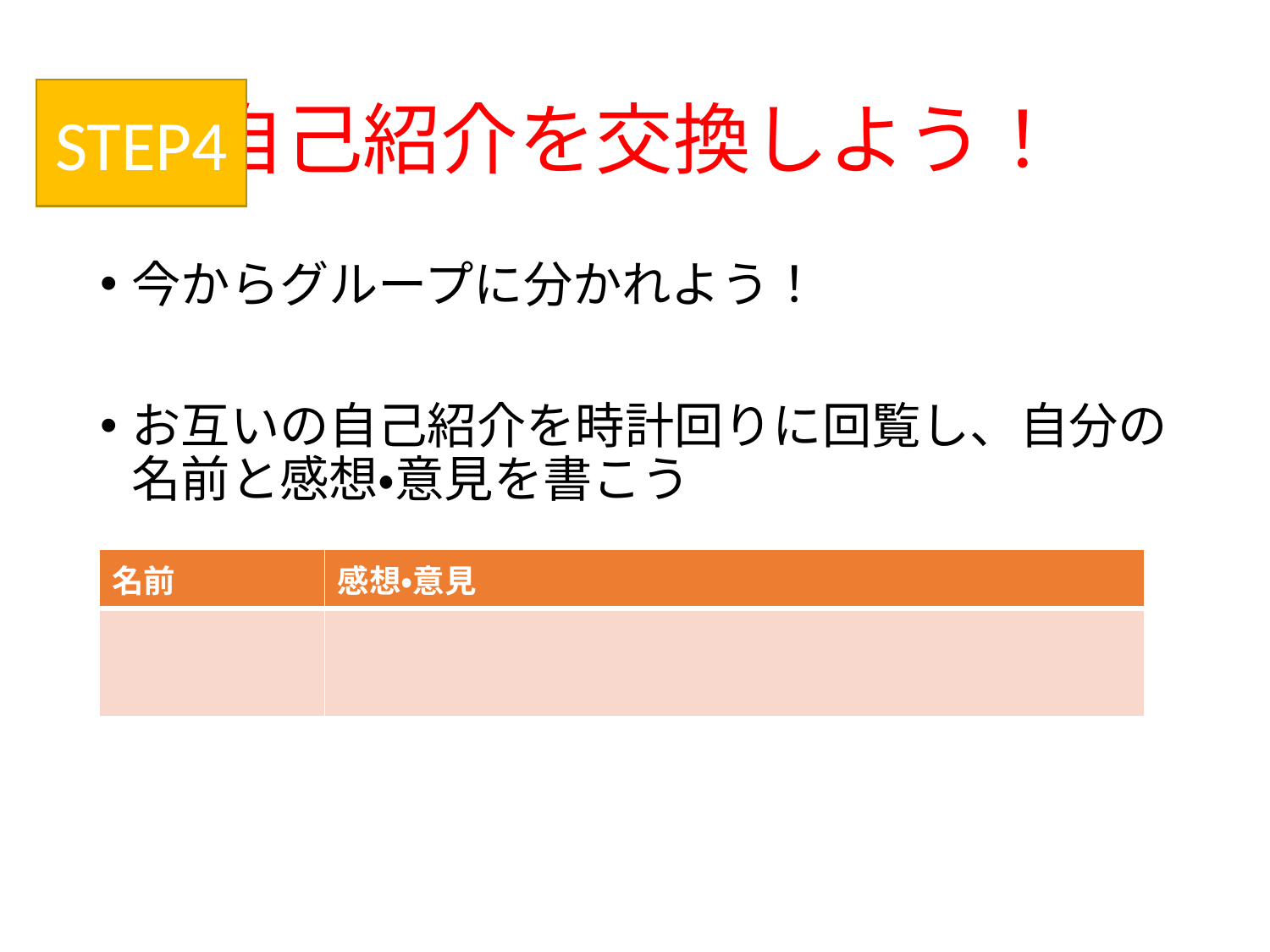

# 自己紹介を交換しよう！
STEP4
今からグループに分かれよう！

お互いの自己紹介を時計回りに回覧し、自分の名前と感想・意見を書こう
| 名前 | 感想・意見 |
| --- | --- |
|  |  |